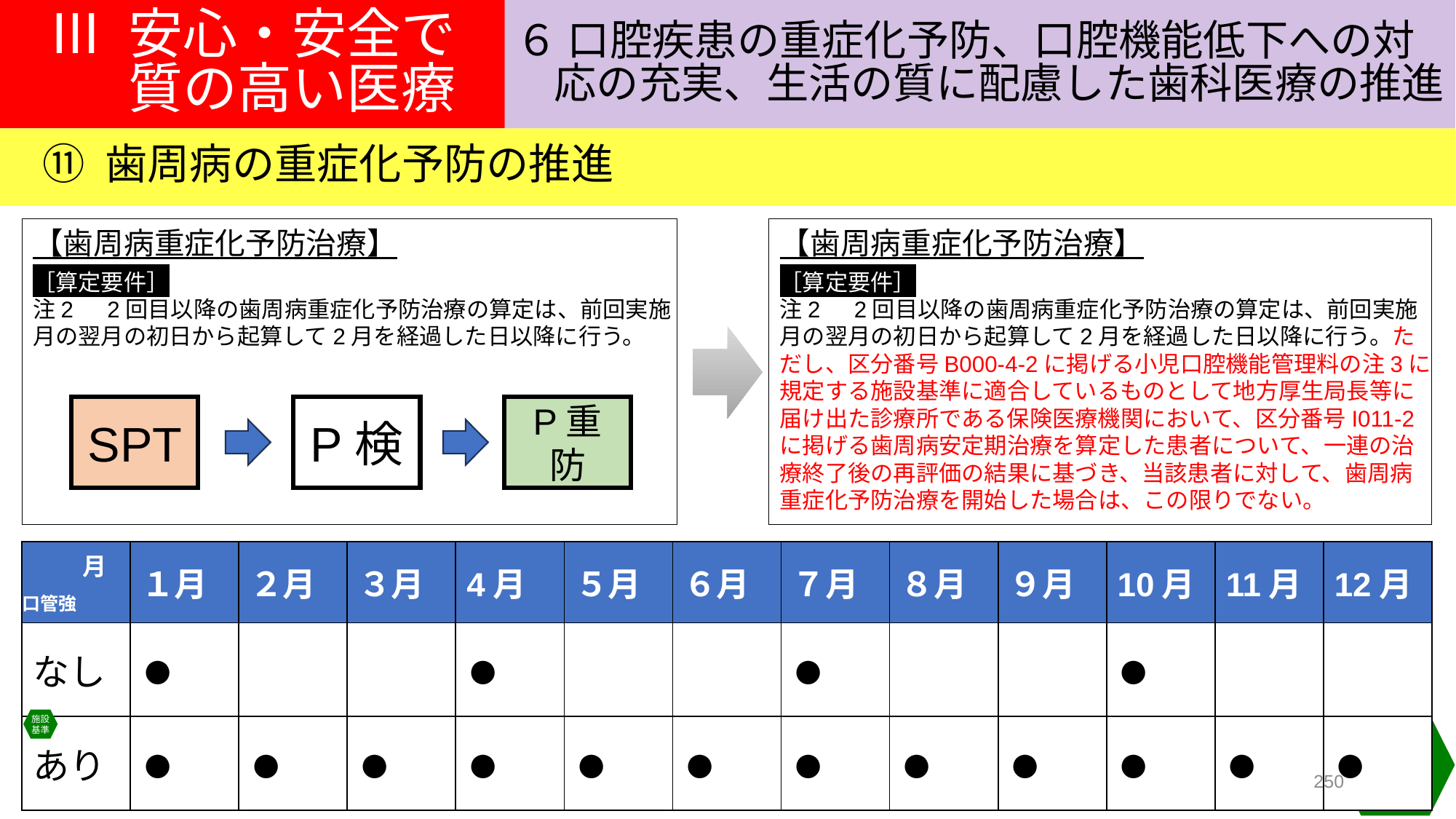

Ⅲ 安心・安全で
質の高い医療
６ 口腔疾患の重症化予防、口腔機能低下への対
応の充実、生活の質に配慮した歯科医療の推進
⑪ 歯周病の重症化予防の推進
【歯周病重症化予防治療】

［算定要件］
注2　2回目以降の歯周病重症化予防治療の算定は、前回実施月の翌月の初日から起算して2月を経過した日以降に行う。

【歯周病重症化予防治療】

［算定要件］
注2　2回目以降の歯周病重症化予防治療の算定は、前回実施月の翌月の初日から起算して2月を経過した日以降に行う。ただし、区分番号B000-4-2に掲げる小児口腔機能管理料の注3に規定する施設基準に適合しているものとして地方厚生局長等に届け出た診療所である保険医療機関において、区分番号I011-2に掲げる歯周病安定期治療を算定した患者について、一連の治療終了後の再評価の結果に基づき、当該患者に対して、歯周病重症化予防治療を開始した場合は、この限りでない。

P重防
SPT
P検

| 月 口管強 | １月 | ２月 | ３月 | 4月 | ５月 | ６月 | ７月 | ８月 | ９月 | 10月 | 11月 | 12月 |
| --- | --- | --- | --- | --- | --- | --- | --- | --- | --- | --- | --- | --- |
| なし | ● |  |  | ● |  |  | ● |  |  | ● |  |  |
| あり | ● | ● | ● | ● | ● | ● | ● | ● | ● | ● | ● | ● |
施設基準
施設基準
250